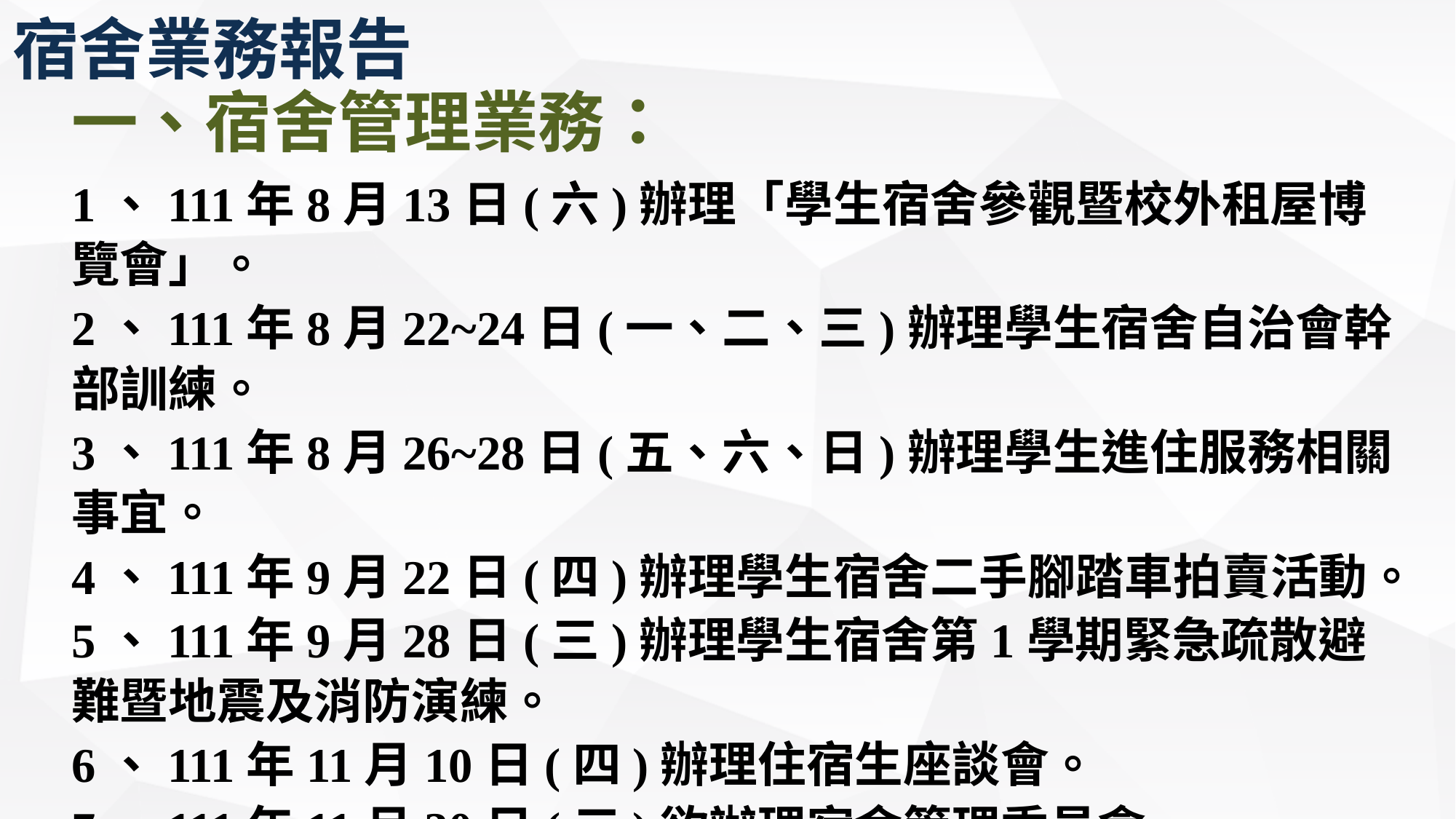

宿舍業務報告
一、宿舍管理業務：
1、111年8月13日(六)辦理「學生宿舍參觀暨校外租屋博覽會」。
2、111年8月22~24日(一、二、三)辦理學生宿舍自治會幹部訓練。
3、111年8月26~28日(五、六、日)辦理學生進住服務相關事宜。
4、111年9月22日(四)辦理學生宿舍二手腳踏車拍賣活動。
5、111年9月28日(三)辦理學生宿舍第1學期緊急疏散避難暨地震及消防演練。
6、111年11月10日(四)辦理住宿生座談會。
7、111年11月30日(三)欲辦理宿舍管理委員會。
8、111年12月22號(四)欲辦理宿舍聖誕晚會。